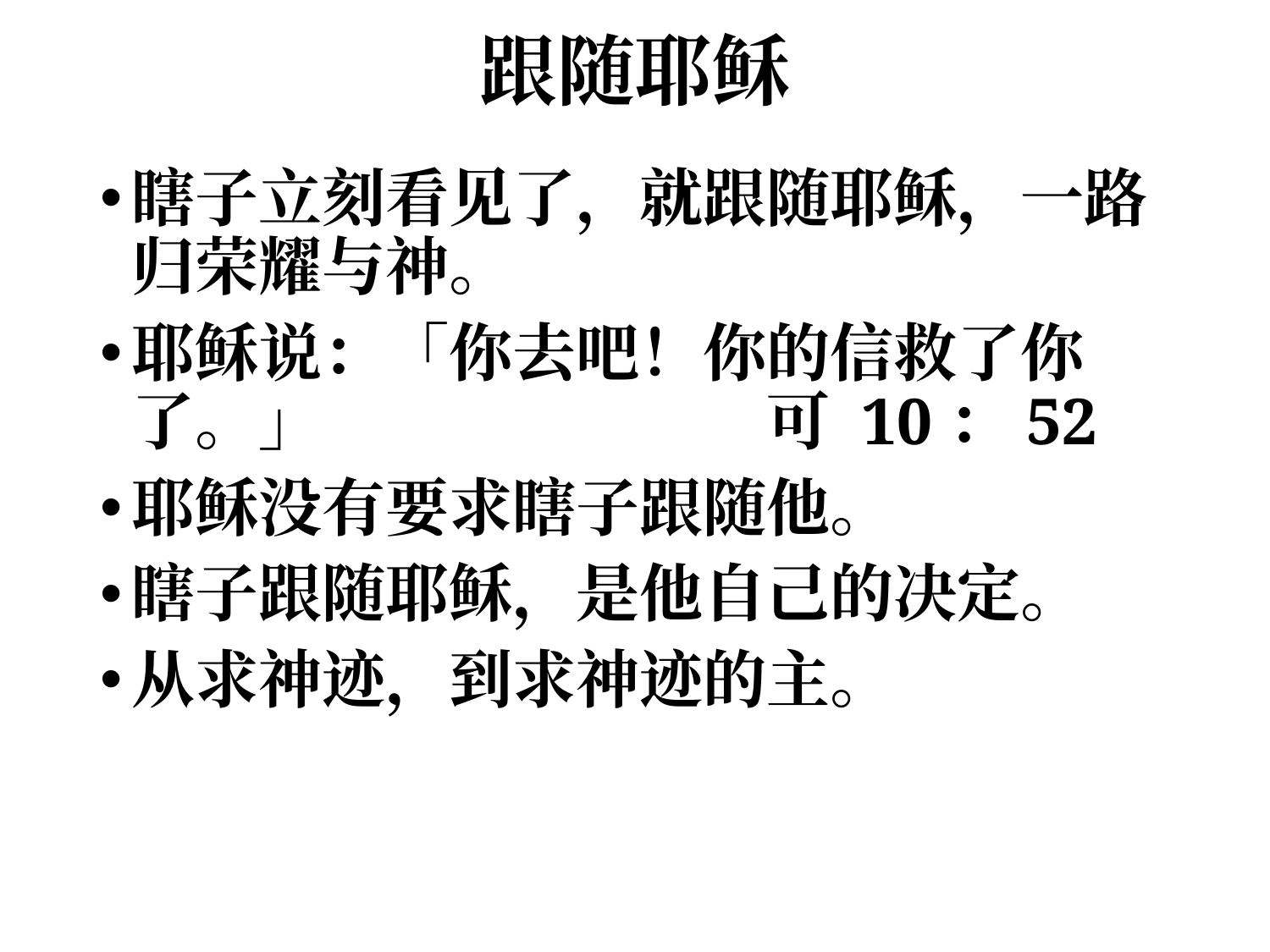

# 跟随耶稣
瞎子立刻看见了，就跟随耶稣，一路归荣耀与神。
耶稣说：「你去吧！你的信救了你了。」				可 10：52
耶稣没有要求瞎子跟随他。
瞎子跟随耶稣，是他自己的决定。
从求神迹，到求神迹的主。